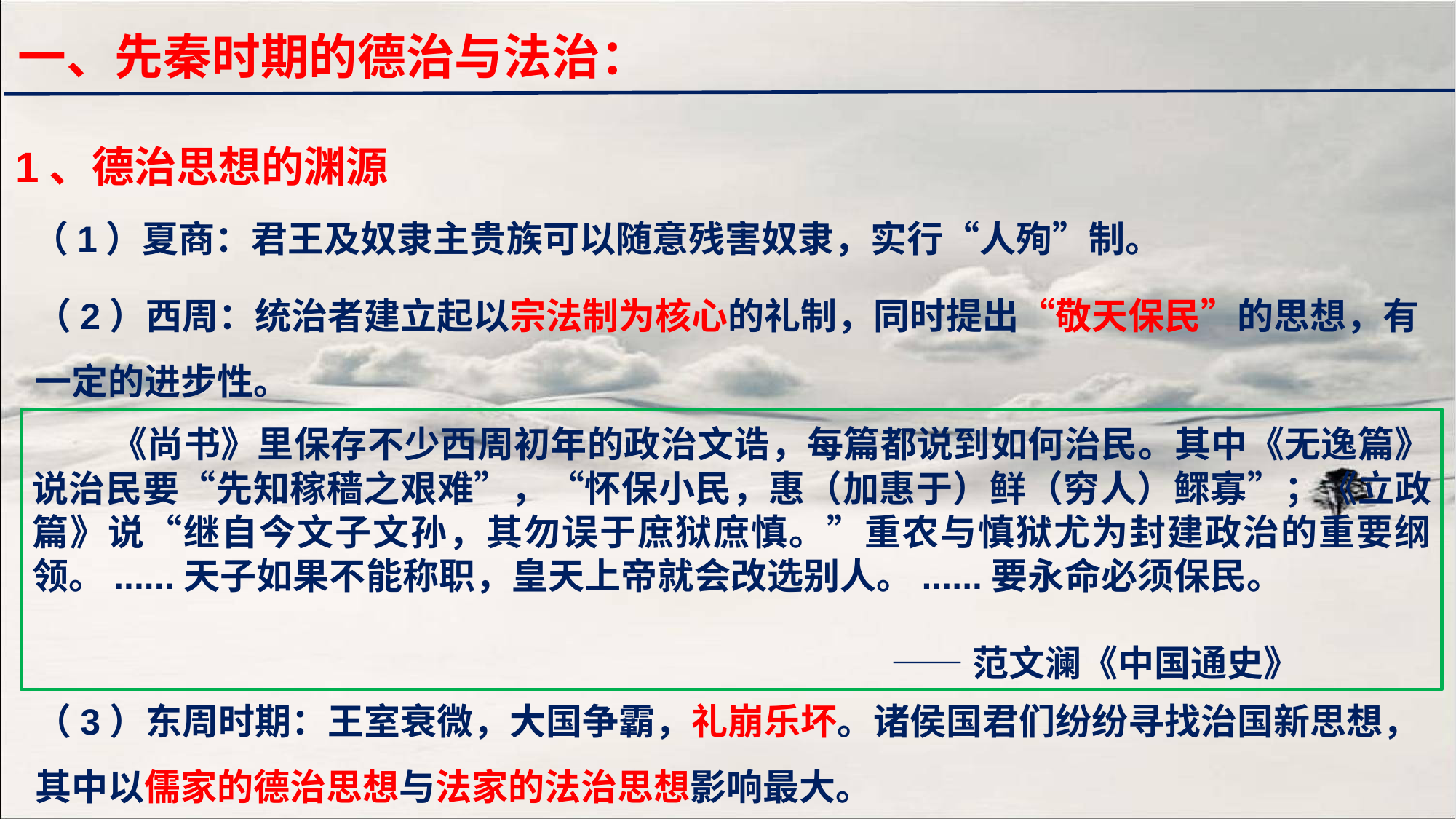

一、先秦时期的德治与法治：
1、德治思想的渊源
（1）夏商：君王及奴隶主贵族可以随意残害奴隶，实行“人殉”制。
（2）西周：统治者建立起以宗法制为核心的礼制，同时提出“敬天保民”的思想，有一定的进步性。
       《尚书》里保存不少西周初年的政治文诰，每篇都说到如何治民。其中《无逸篇》说治民要“先知稼穑之艰难”，“怀保小民，惠（加惠于）鲜（穷人）鳏寡”；《立政篇》说“继自今文子文孙，其勿误于庶狱庶慎。”重农与慎狱尤为封建政治的重要纲领。......天子如果不能称职，皇天上帝就会改选别人。......要永命必须保民。
                    ——范文澜《中国通史》
（3）东周时期：王室衰微，大国争霸，礼崩乐坏。诸侯国君们纷纷寻找治国新思想，其中以儒家的德治思想与法家的法治思想影响最大。